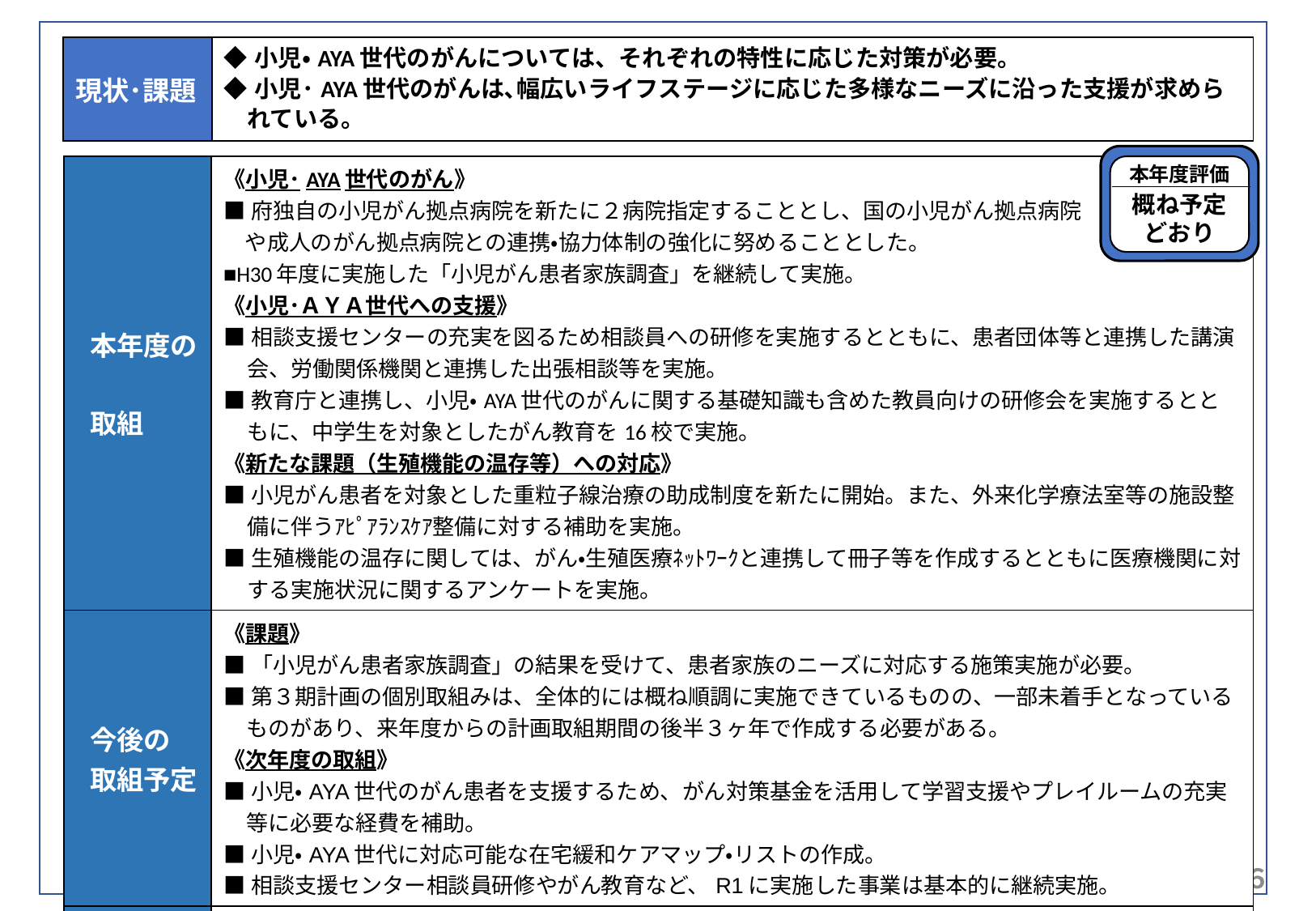

| 現状･課題 | ◆小児・AYA世代のがんについては、それぞれの特性に応じた対策が必要。 ◆小児･AYA世代のがんは､幅広いライフステージに応じた多様なニーズに沿った支援が求められている。 |
| --- | --- |

本年度評価

概ね予定
どおり
| 本年度の 取組 | 《小児･AYA世代のがん》 ■府独自の小児がん拠点病院を新たに２病院指定することとし、国の小児がん拠点病院 　や成人のがん拠点病院との連携・協力体制の強化に努めることとした。 ■H30年度に実施した「小児がん患者家族調査」を継続して実施。 《小児･ＡＹＡ世代への支援》 ■相談支援センターの充実を図るため相談員への研修を実施するとともに、患者団体等と連携した講演会、労働関係機関と連携した出張相談等を実施。 ■教育庁と連携し、小児・AYA世代のがんに関する基礎知識も含めた教員向けの研修会を実施するとともに、中学生を対象としたがん教育を16校で実施。 《新たな課題（生殖機能の温存等）への対応》 ■小児がん患者を対象とした重粒子線治療の助成制度を新たに開始。また、外来化学療法室等の施設整備に伴うｱﾋﾟｱﾗﾝｽｹｱ整備に対する補助を実施。 ■生殖機能の温存に関しては、がん・生殖医療ﾈｯﾄﾜｰｸと連携して冊子等を作成するとともに医療機関に対する実施状況に関するアンケートを実施。 |
| --- | --- |
| 今後の 取組予定 | 《課題》 ■「小児がん患者家族調査」の結果を受けて、患者家族のニーズに対応する施策実施が必要。 ■第３期計画の個別取組みは、全体的には概ね順調に実施できているものの、一部未着手となっているものがあり、来年度からの計画取組期間の後半３ヶ年で作成する必要がある。 《次年度の取組》 ■小児・AYA世代のがん患者を支援するため、がん対策基金を活用して学習支援やプレイルームの充実等に必要な経費を補助。 ■小児・AYA世代に対応可能な在宅緩和ケアマップ・リストの作成。 ■相談支援センター相談員研修やがん教育など、R1に実施した事業は基本的に継続実施。 |
| 最終予算　　 　 (案) | がん患者の就労に関する支援事業（153千円）、企画提案公募がん対策貢献事業（2,300千円）、がんの予防につながる学習活動充実支援事業（1,398千円）、重粒子線がん治療患者支援事業（3,140千円）等 |
概ね予定どおり
概ね予定どおり
＜小児･AYA世代のがん対策部会＞　６